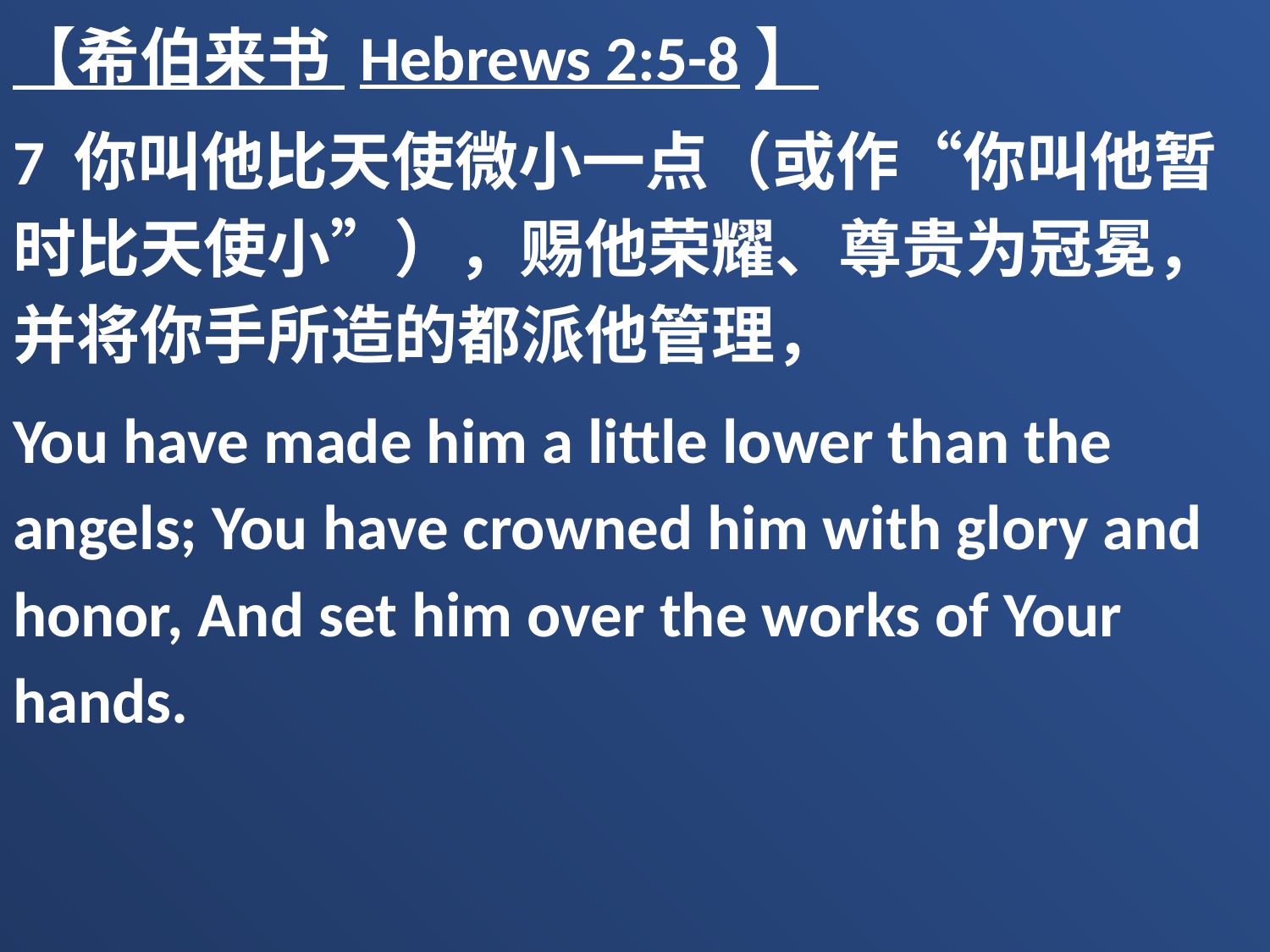

【希伯来书 Hebrews 2:5-8】
7 你叫他比天使微小一点（或作“你叫他暂时比天使小”），赐他荣耀、尊贵为冠冕，并将你手所造的都派他管理，
You have made him a little lower than the angels; You have crowned him with glory and honor, And set him over the works of Your hands.